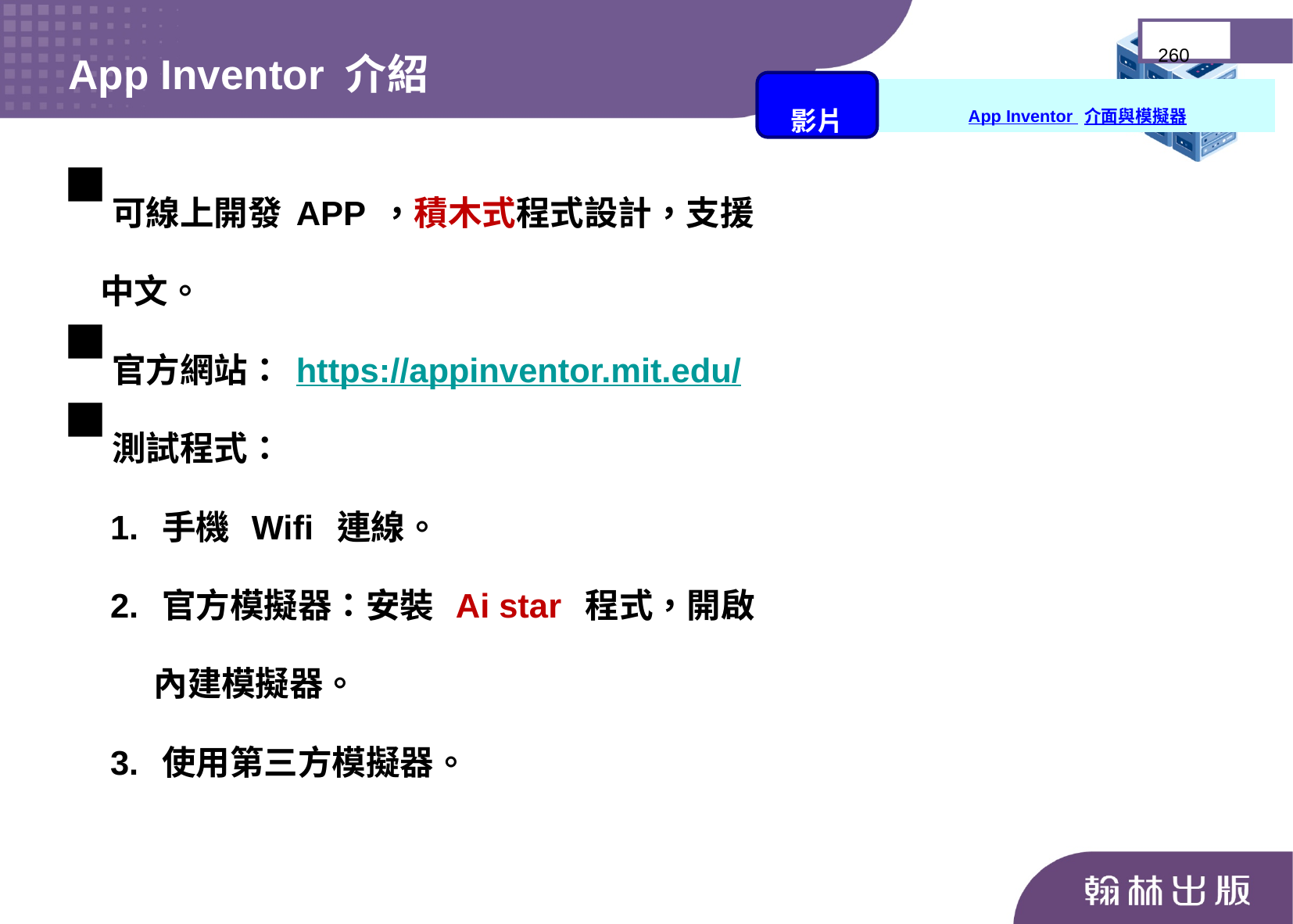

App Inventor 介紹
260
影片
App Inventor 介面與模擬器
可線上開發APP，積木式程式設計，支援
   中文。
官方網站：https://appinventor.mit.edu/
測試程式：
     1. 手機 Wifi 連線。
     2. 官方模擬器：安裝 Ai star 程式，開啟
          內建模擬器。
     3. 使用第三方模擬器。